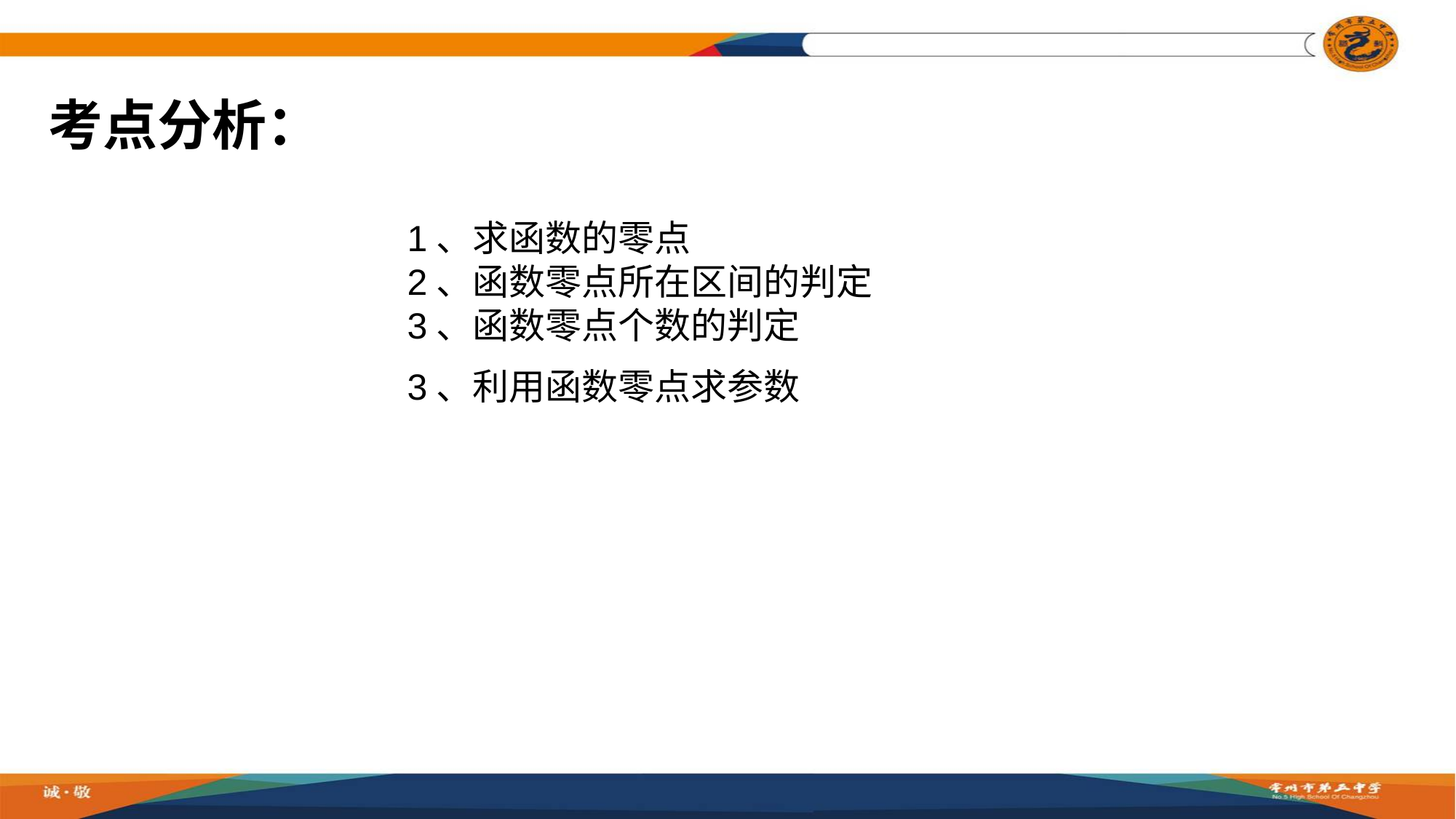

考点分析：
1、求函数的零点2、函数零点所在区间的判定3、函数零点个数的判定3、利用函数零点求参数